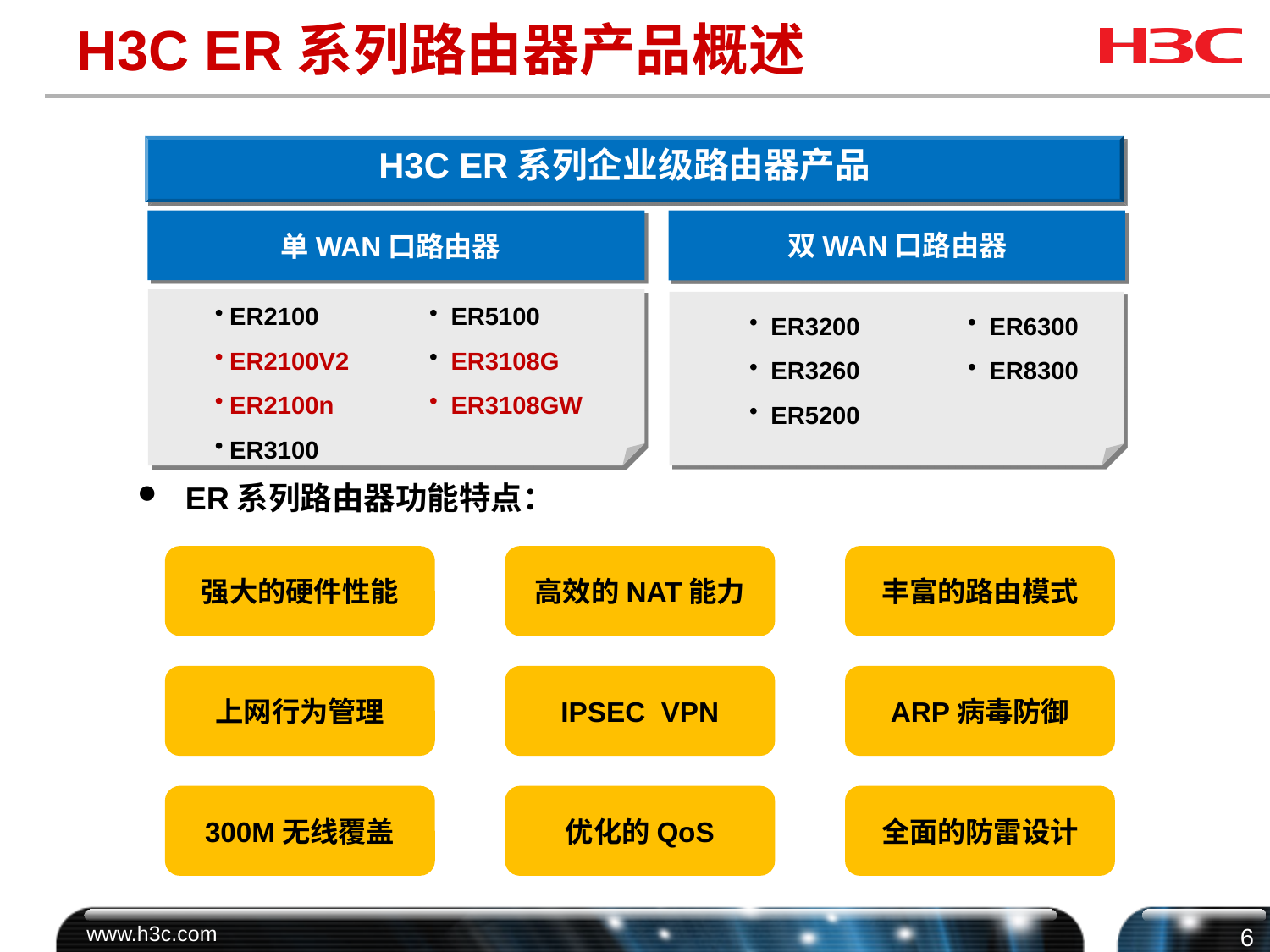

# H3C ER系列路由器产品概述

H3C ER系列企业级路由器产品

双WAN口路由器
单WAN口路由器

ER系列路由器功能特点：
ER2100
ER2100V2
ER2100n
ER3100
 ER5100
 ER3108G
 ER3108GW

 ER3200
 ER3260
 ER5200
 ER6300
 ER8300
强大的硬件性能
高效的NAT能力
丰富的路由模式
上网行为管理
IPSEC  VPN
ARP病毒防御
300M无线覆盖
优化的QoS
全面的防雷设计